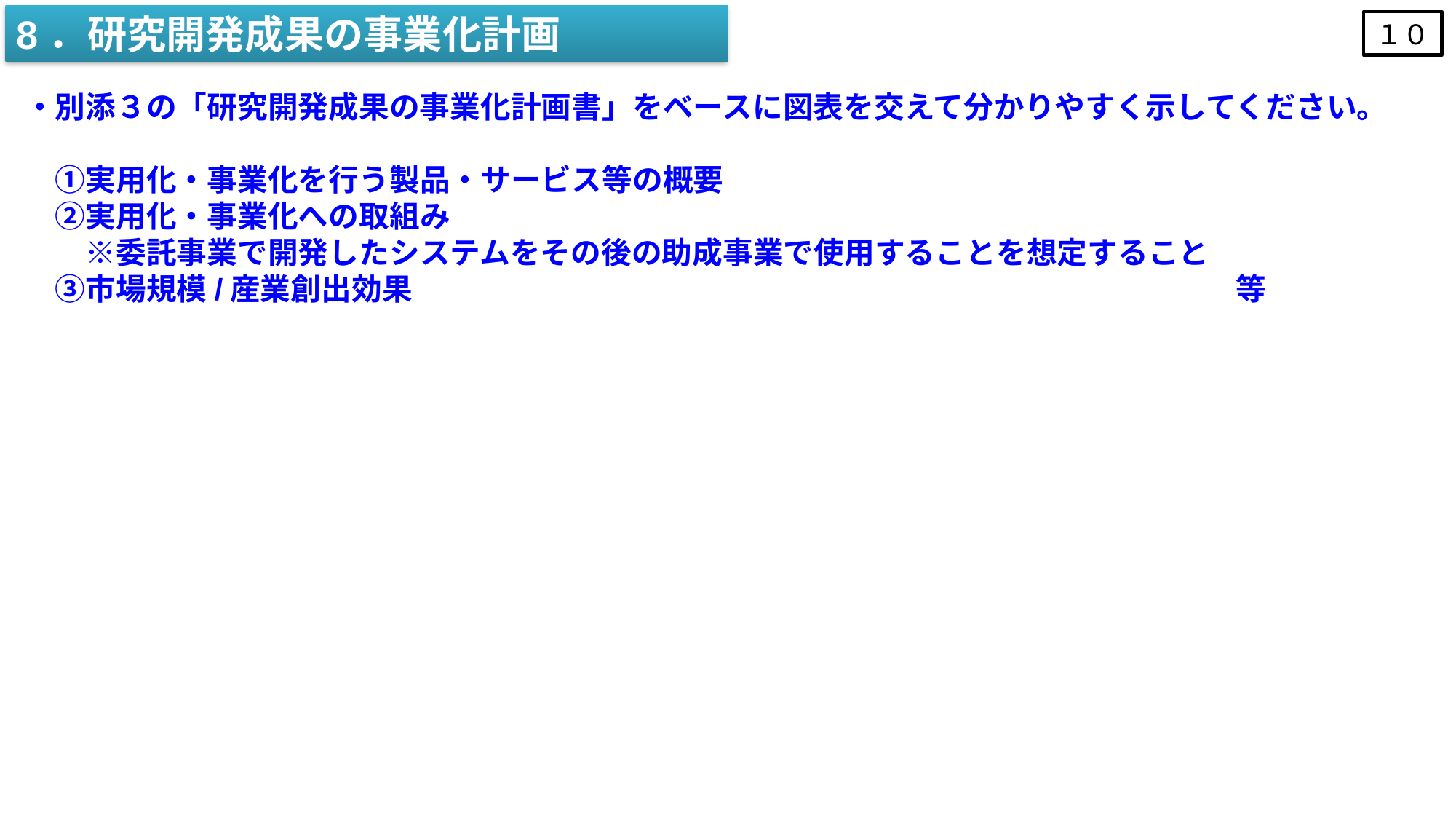

8．研究開発成果の事業化計画
１０
・別添３の「研究開発成果の事業化計画書」をベースに図表を交えて分かりやすく示してください。

　①実用化・事業化を行う製品・サービス等の概要
　②実用化・事業化への取組み
　　※委託事業で開発したシステムをその後の助成事業で使用することを想定すること
　③市場規模/産業創出効果　								等